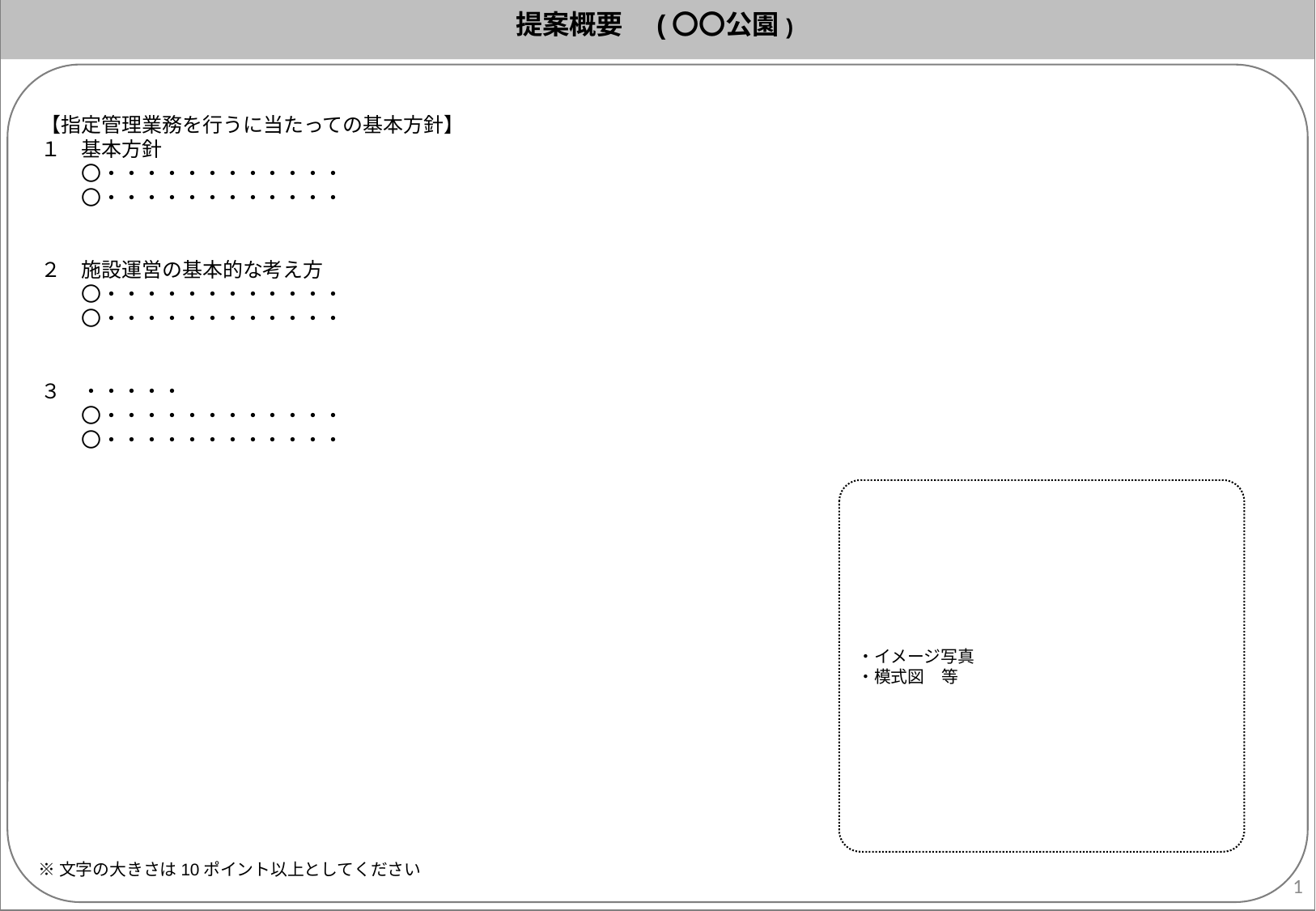

提案概要　(〇〇公園)

【指定管理業務を行うに当たっての基本方針】
１　基本方針
　　〇・・・・・・・・・・・・
　　〇・・・・・・・・・・・・

２　施設運営の基本的な考え方
　　〇・・・・・・・・・・・・
　　〇・・・・・・・・・・・・

３　・・・・・
　　〇・・・・・・・・・・・・
　　〇・・・・・・・・・・・・

・イメージ写真
・模式図　等
※文字の大きさは10ポイント以上としてください
1